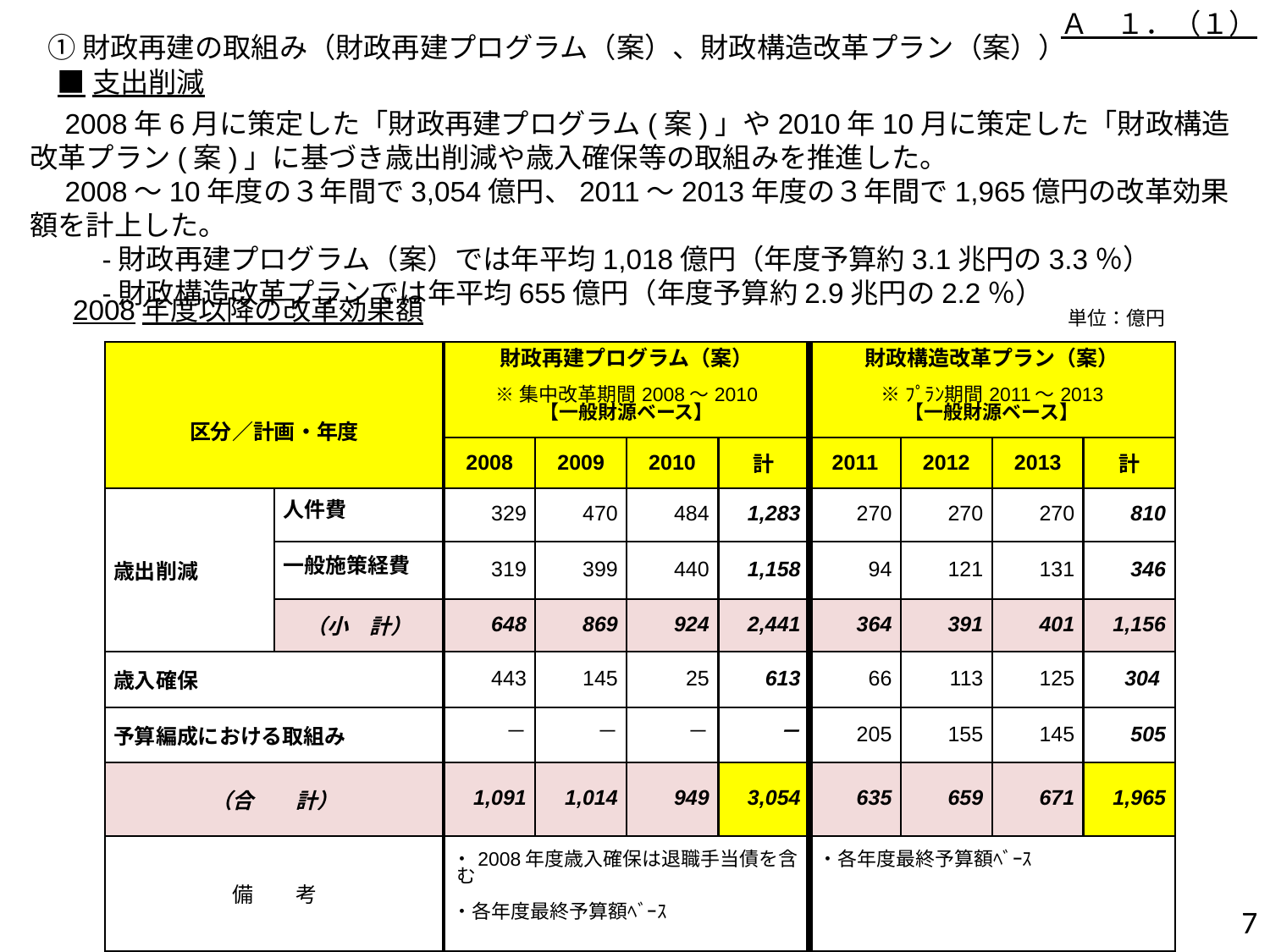

Ａ　１．（１）
①財政再建の取組み（財政再建プログラム（案）、財政構造改革プラン（案））
■支出削減
　2008年6月に策定した「財政再建プログラム(案)」や2010年10月に策定した「財政構造改革プラン(案)」に基づき歳出削減や歳入確保等の取組みを推進した。
　2008～10年度の３年間で3,054億円、2011～2013年度の３年間で1,965億円の改革効果額を計上した。
　-財政再建プログラム（案）では年平均1,018億円（年度予算約3.1兆円の3.3％）
　-財政構造改革プランでは年平均655億円（年度予算約2.9兆円の2.2％）
2008年度以降の改革効果額
単位：億円
| 区分／計画・年度 |  | 財政再建プログラム（案） ※集中改革期間2008～2010 【一般財源ベース】 |  |  |  | 財政構造改革プラン（案） ※ﾌﾟﾗﾝ期間2011～2013 【一般財源ベース】 |  |  |  |
| --- | --- | --- | --- | --- | --- | --- | --- | --- | --- |
|  |  | 2008 | 2009 | 2010 | 計 | 2011 | 2012 | 2013 | 計 |
| 歳出削減 | 人件費 | 329 | 470 | 484 | 1,283 | 270 | 270 | 270 | 810 |
|  | 一般施策経費 | 319 | 399 | 440 | 1,158 | 94 | 121 | 131 | 346 |
|  | （小　計） | 648 | 869 | 924 | 2,441 | 364 | 391 | 401 | 1,156 |
| 歳入確保 |  | 443 | 145 | 25 | 613 | 66 | 113 | 125 | 304 |
| 予算編成における取組み |  | － | － | － | － | 205 | 155 | 145 | 505 |
| （合　　計） |  | 1,091 | 1,014 | 949 | 3,054 | 635 | 659 | 671 | 1,965 |
| 備　　考 |  | ・2008年度歳入確保は退職手当債を含む ・各年度最終予算額ﾍﾞｰｽ |  |  |  | ・各年度最終予算額ﾍﾞｰｽ |  |  |  |
7